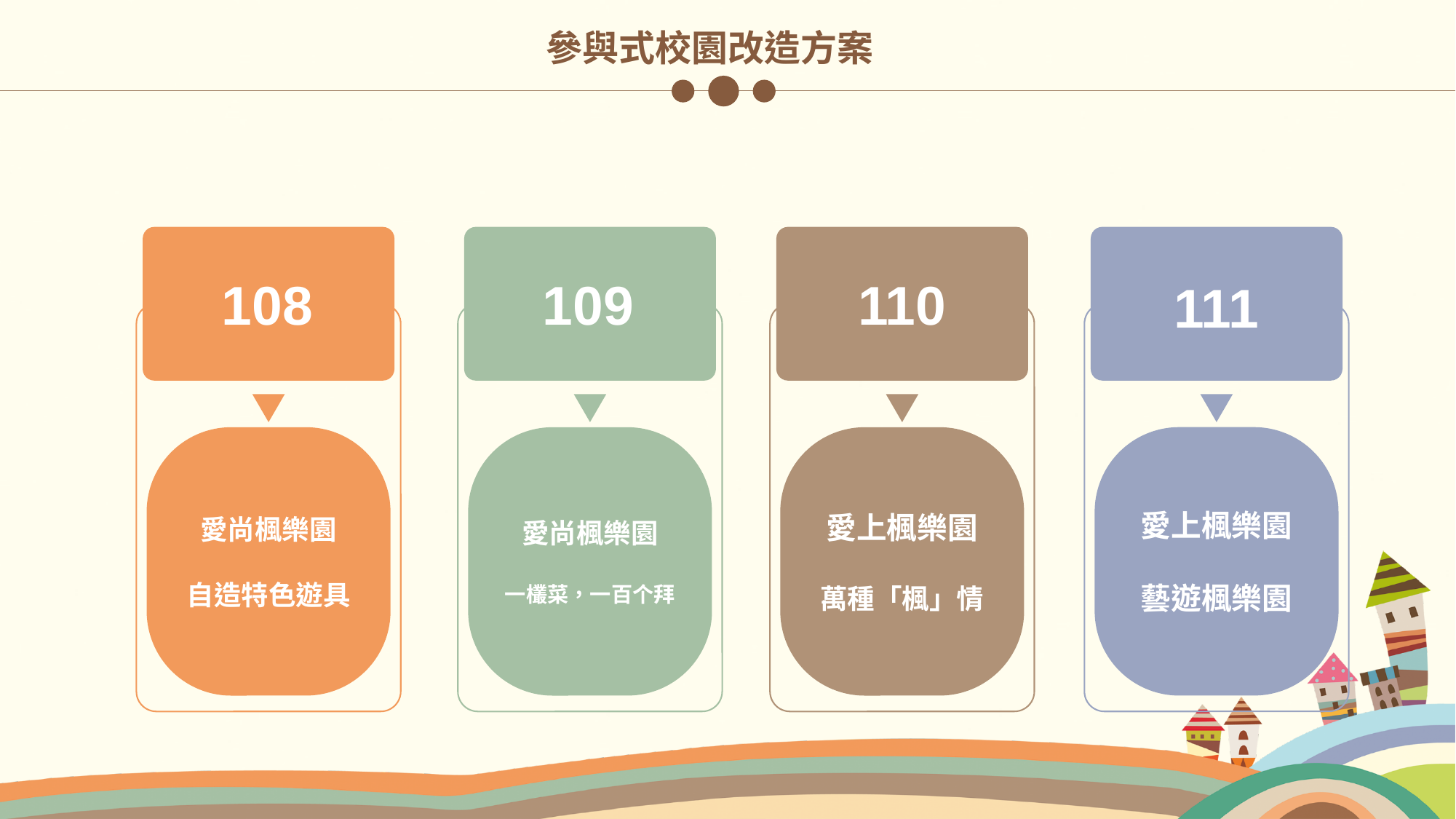

參與式校園改造方案

110
108
109
111

愛上楓樂園

藝遊楓樂園
愛尚楓樂園

自造特色遊具
愛尚楓樂園

一欉菜，一百个拜
愛上楓樂園

萬種「楓」情